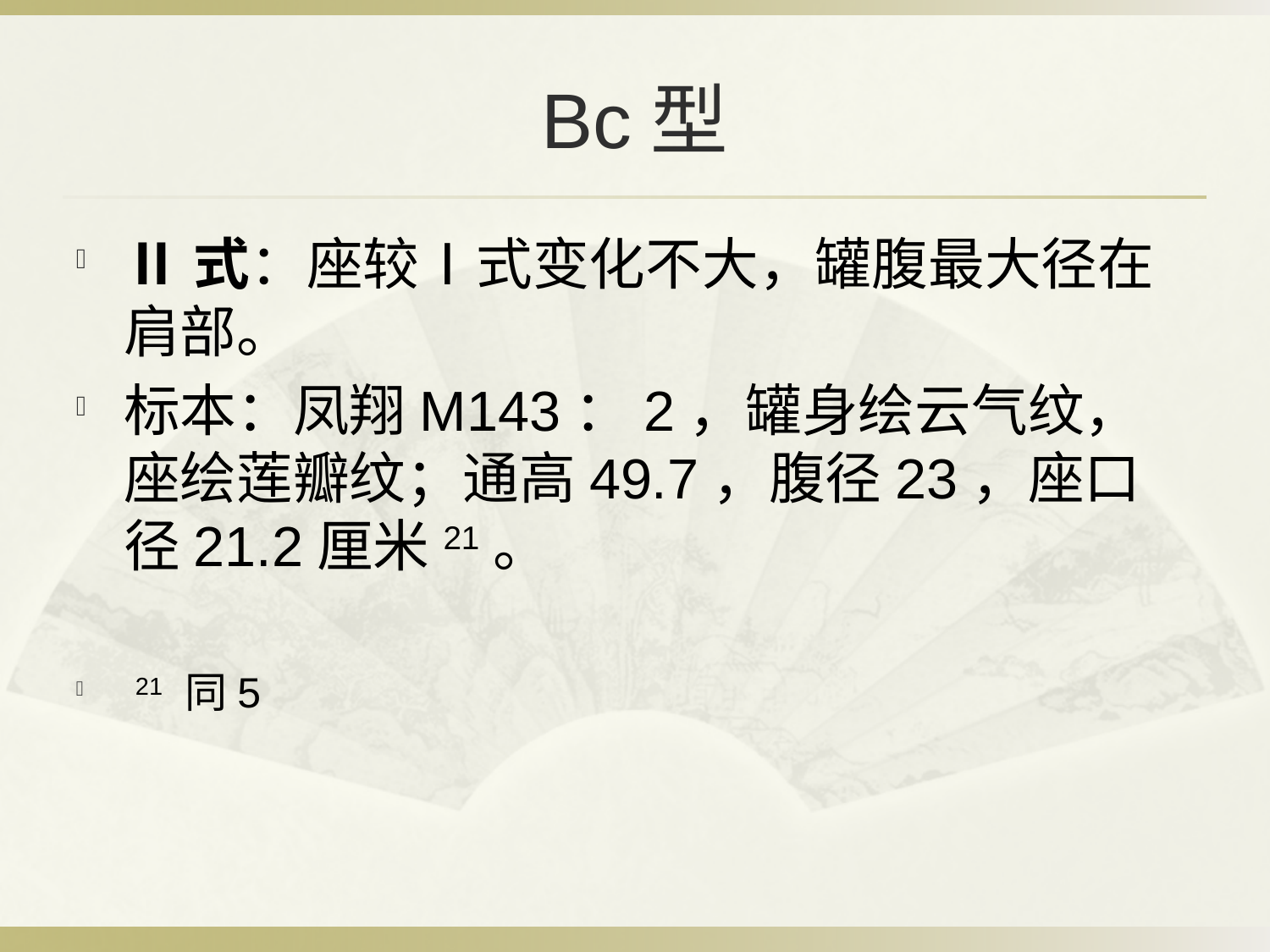

# Bc型
Ⅱ式：座较Ⅰ式变化不大，罐腹最大径在肩部。
标本：凤翔M143：2，罐身绘云气纹，座绘莲瓣纹；通高49.7，腹径23，座口径21.2厘米21。

 21 同5